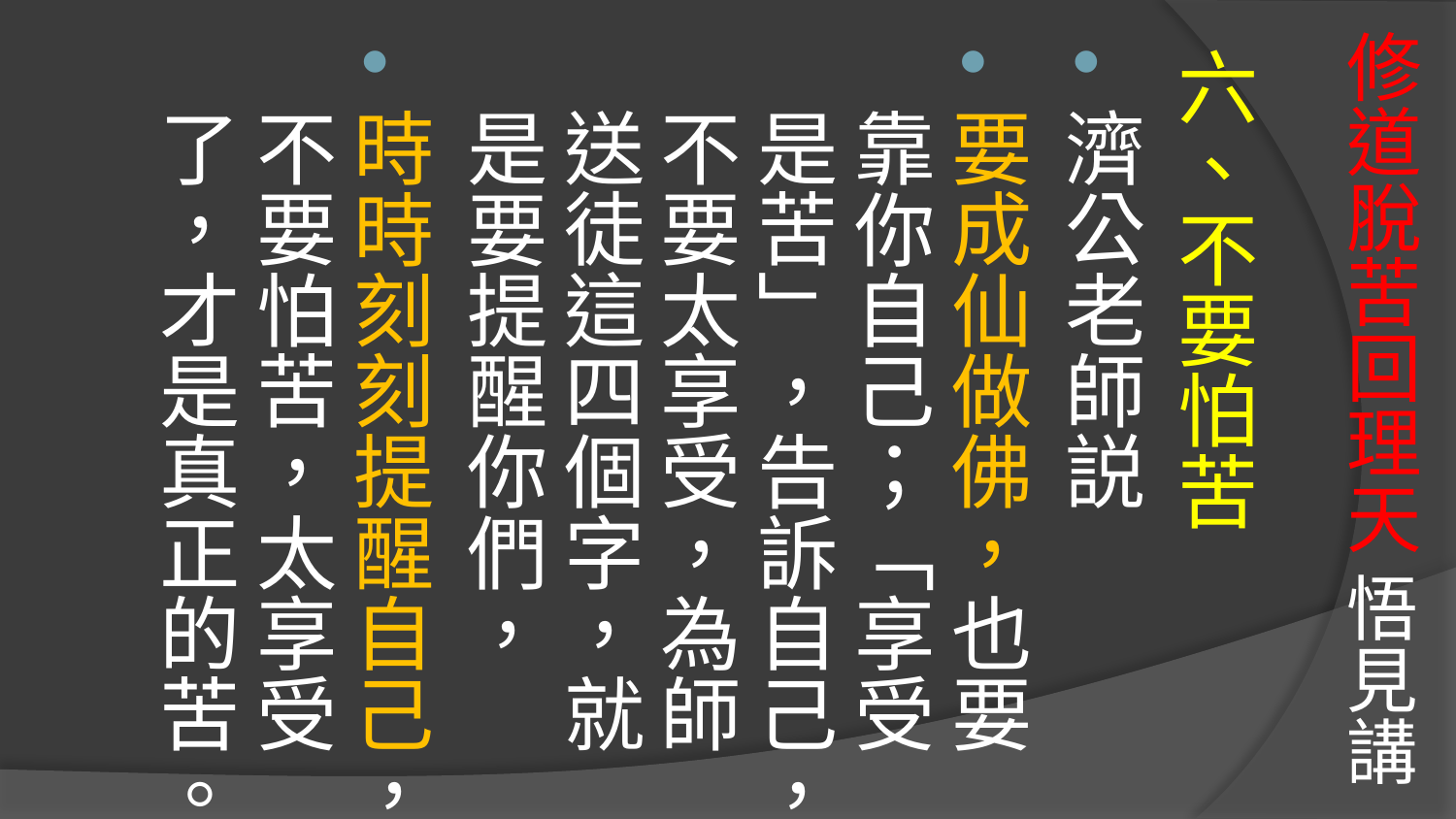

# 修道脫苦回理天 悟見講
六、不要怕苦
濟公老師説
要成仙做佛，也要靠你自己；「享受是苦」，告訴自己，不要太享受，為師送徒這四個字，就是要提醒你們，
時時刻刻提醒自己，不要怕苦，太享受了，才是真正的苦。